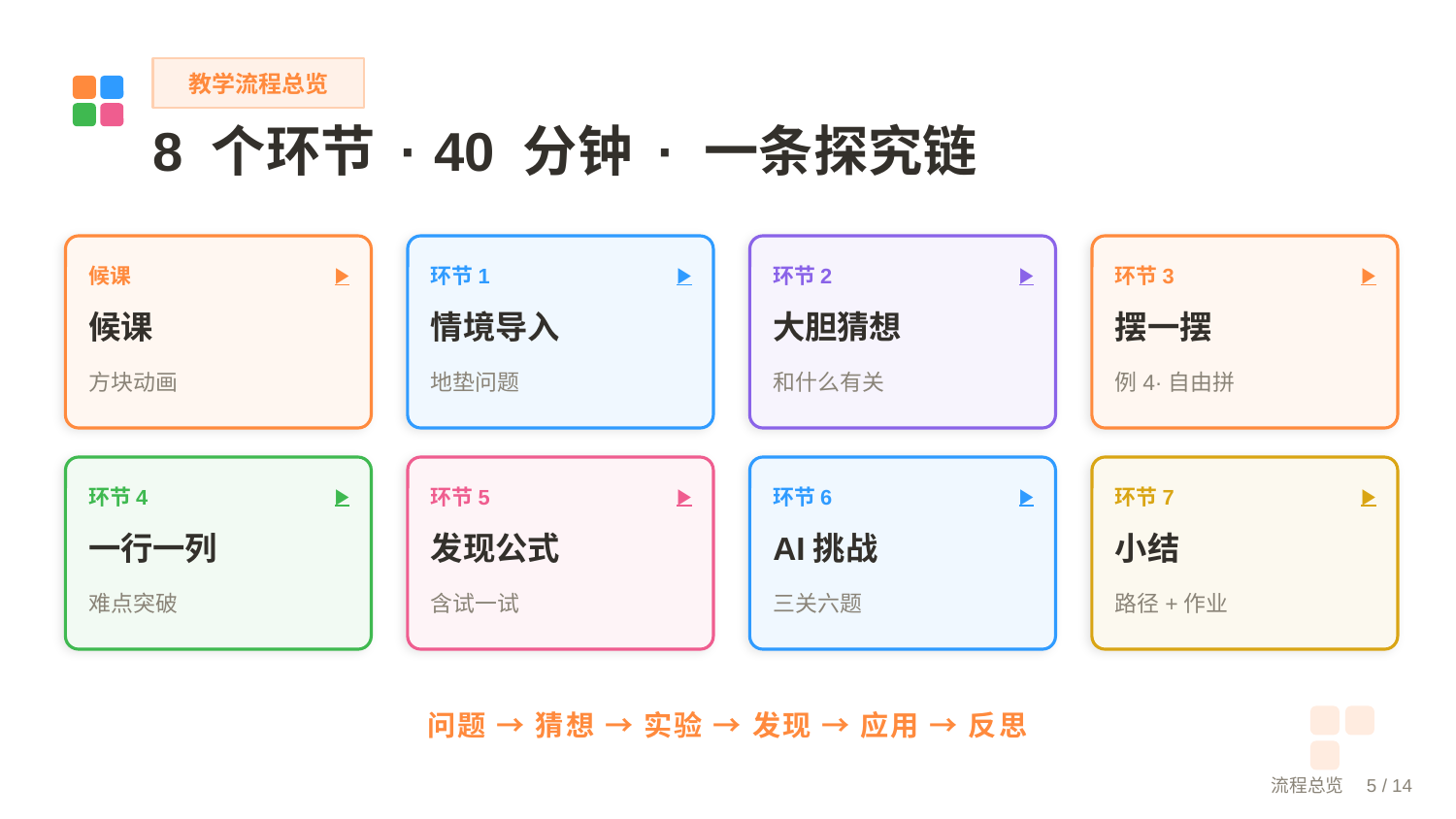

教学流程总览

8 个环节 · 40 分钟 · 一条探究链

▶
▶
▶
▶
候课
环节1
环节2
环节3
候课
情境导入
大胆猜想
摆一摆
方块动画
地垫问题
和什么有关
例4·自由拼

▶
▶
▶
▶
环节4
环节5
环节6
环节7
一行一列
发现公式
AI挑战
小结
难点突破
含试一试
三关六题
路径+作业
问题 → 猜想 → 实验 → 发现 → 应用 → 反思

流程总览　5 / 14